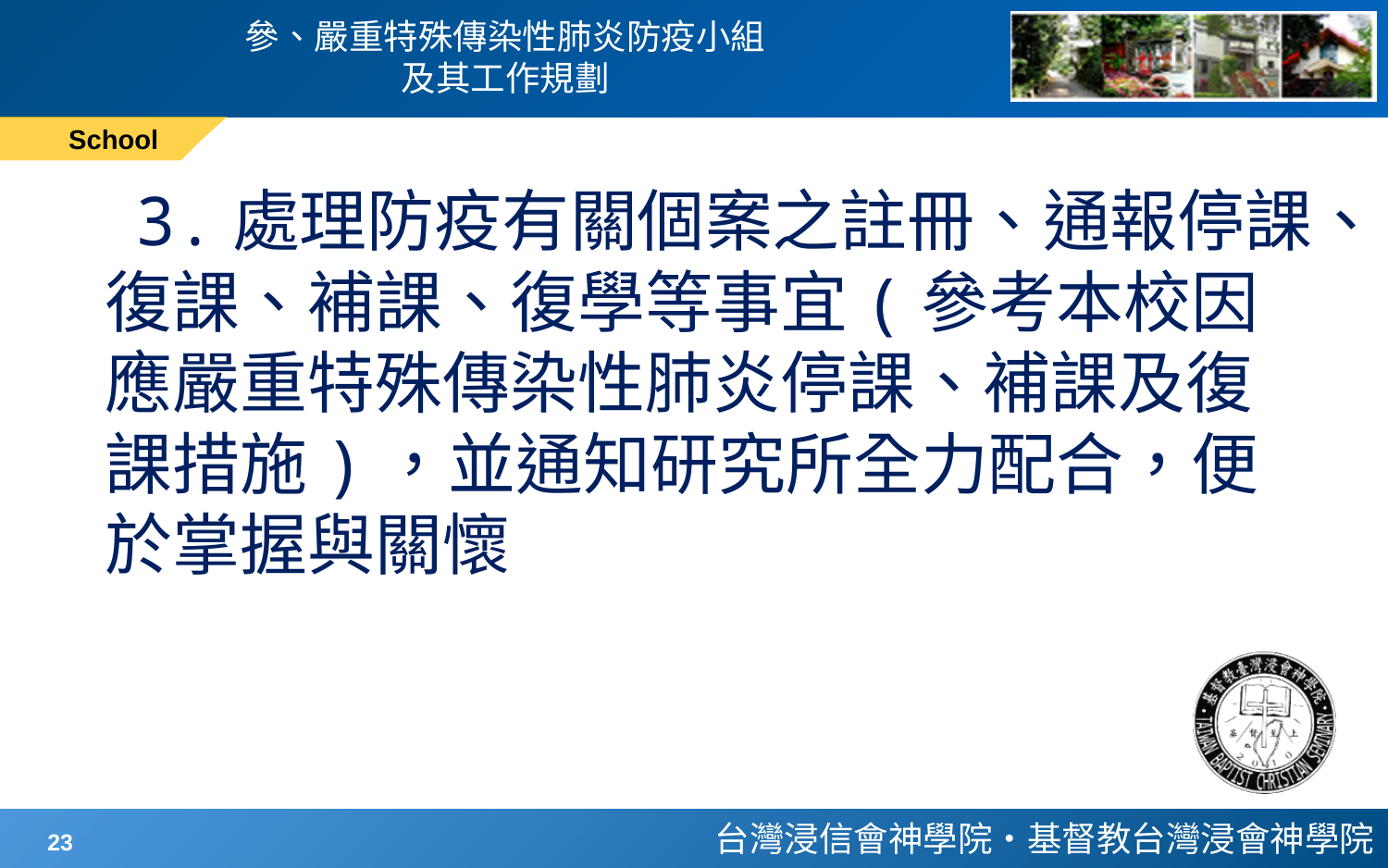

# 參、嚴重特殊傳染性肺炎防疫小組 及其工作規劃
School
   3.處理防疫有關個案之註冊、通報停課、
     復課、補課、復學等事宜(參考本校因
     應嚴重特殊傳染性肺炎停課、補課及復
     課措施)，並通知研究所全力配合，便
     於掌握與關懷